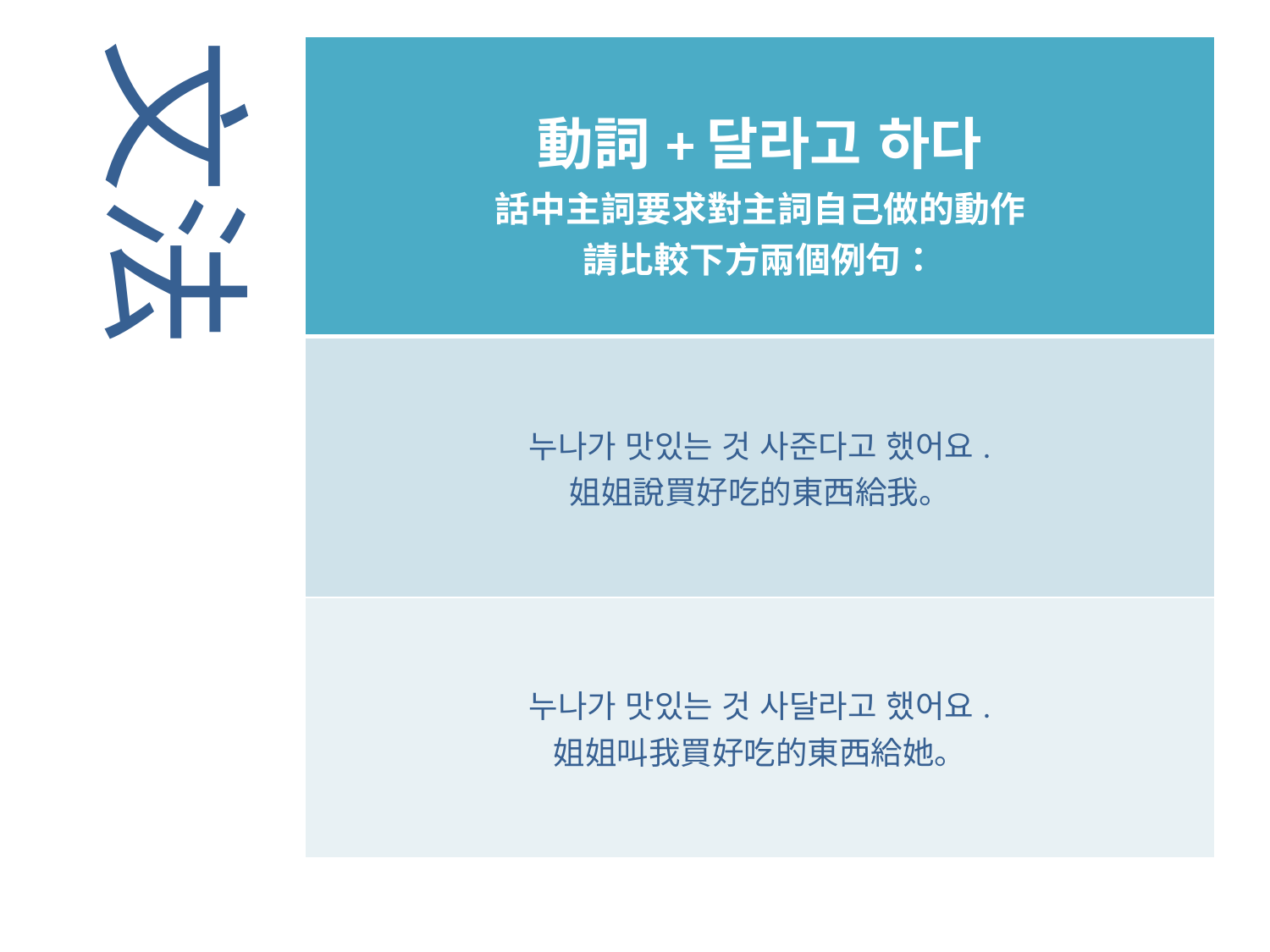

文法
| 動詞+달라고 하다 話中主詞要求對主詞自己做的動作 請比較下方兩個例句： |
| --- |
| 누나가 맛있는 것 사준다고 했어요. 姐姐說買好吃的東西給我。 |
| 누나가 맛있는 것 사달라고 했어요. 姐姐叫我買好吃的東西給她。 |